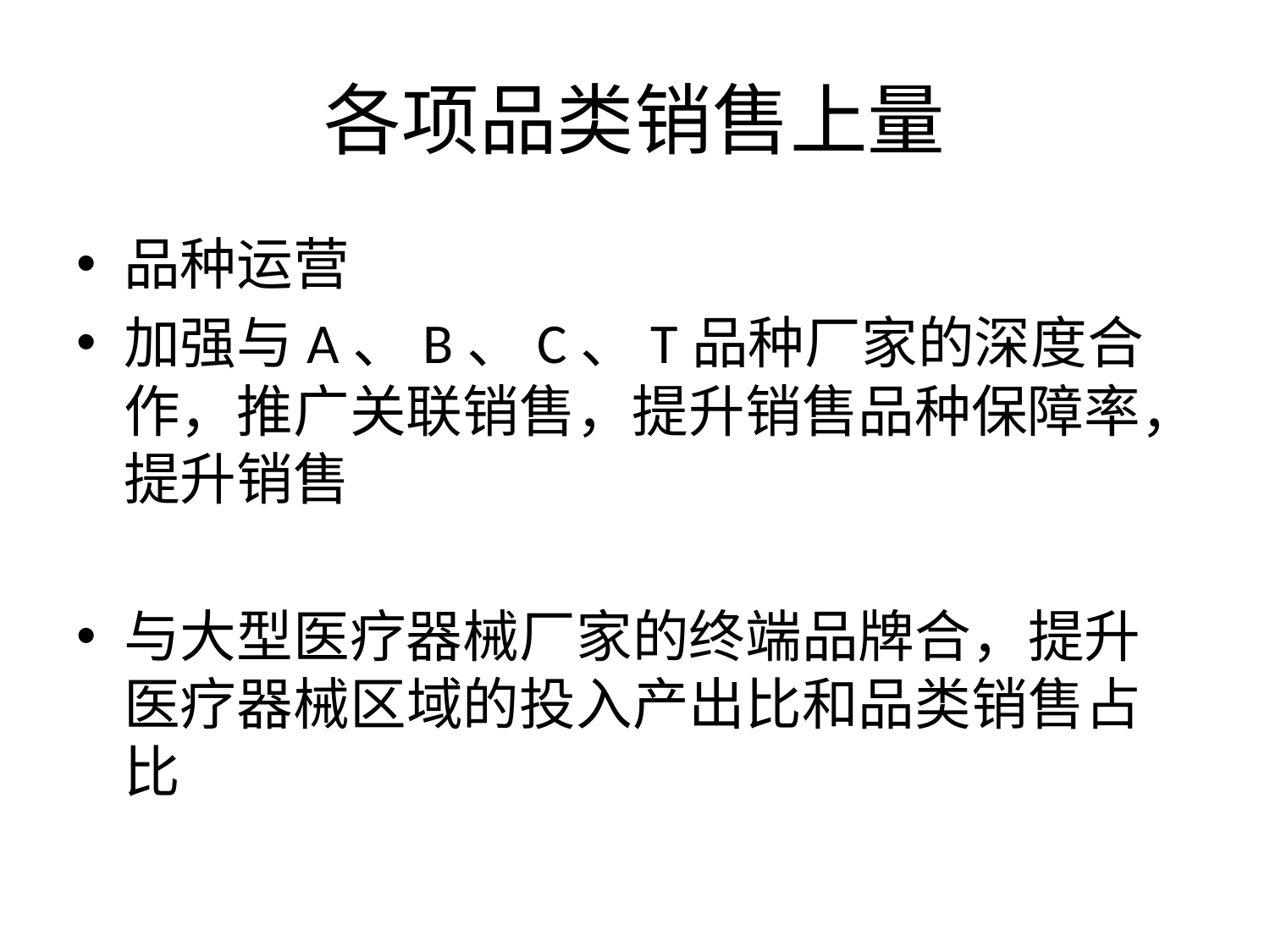

# 各项品类销售上量
品种运营
加强与A、B、C、T品种厂家的深度合作，推广关联销售，提升销售品种保障率，提升销售

与大型医疗器械厂家的终端品牌合，提升医疗器械区域的投入产出比和品类销售占比